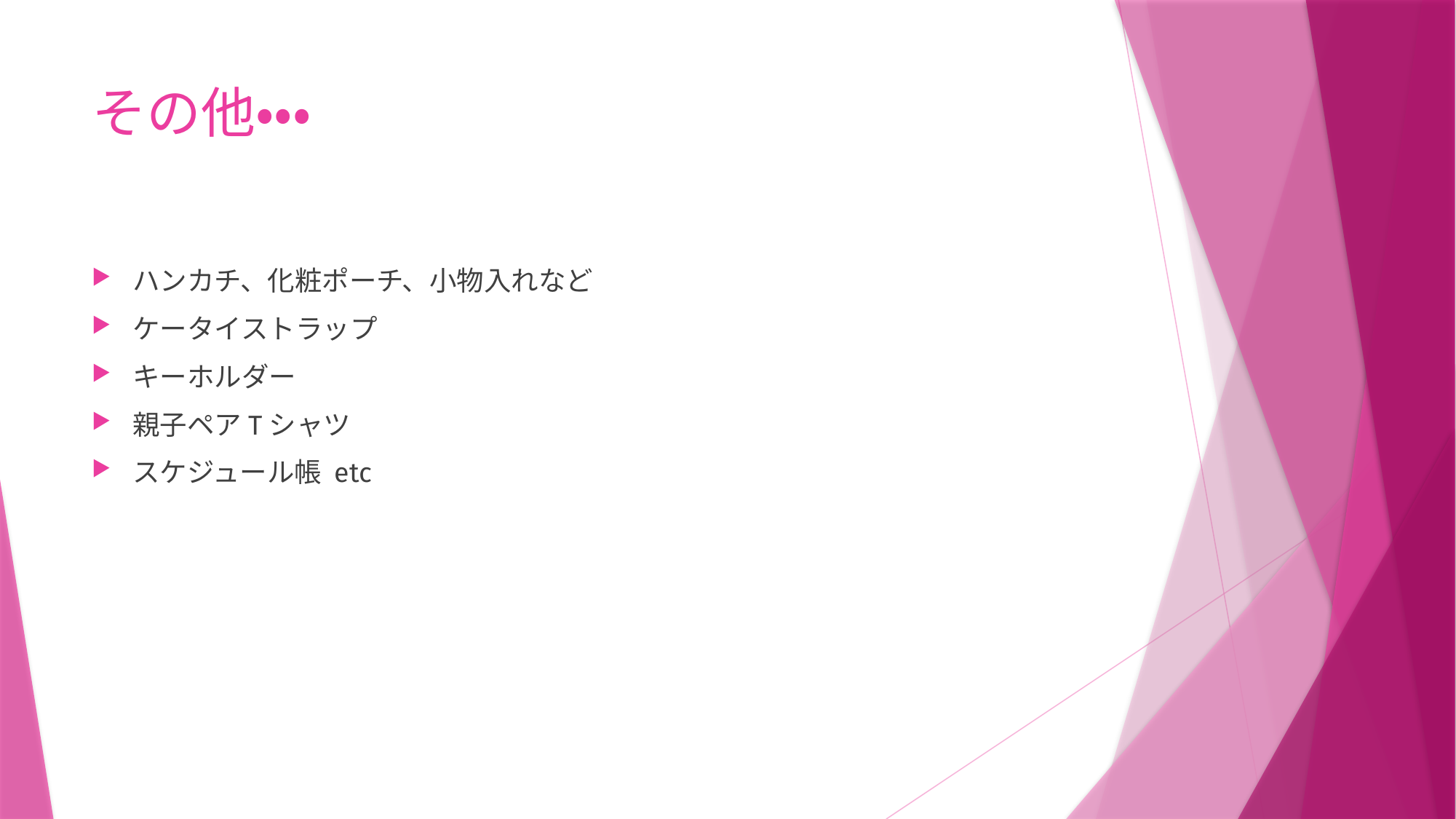

# その他・・・
ハンカチ、化粧ポーチ、小物入れなど
ケータイストラップ
キーホルダー
親子ペアTシャツ
スケジュール帳 etc